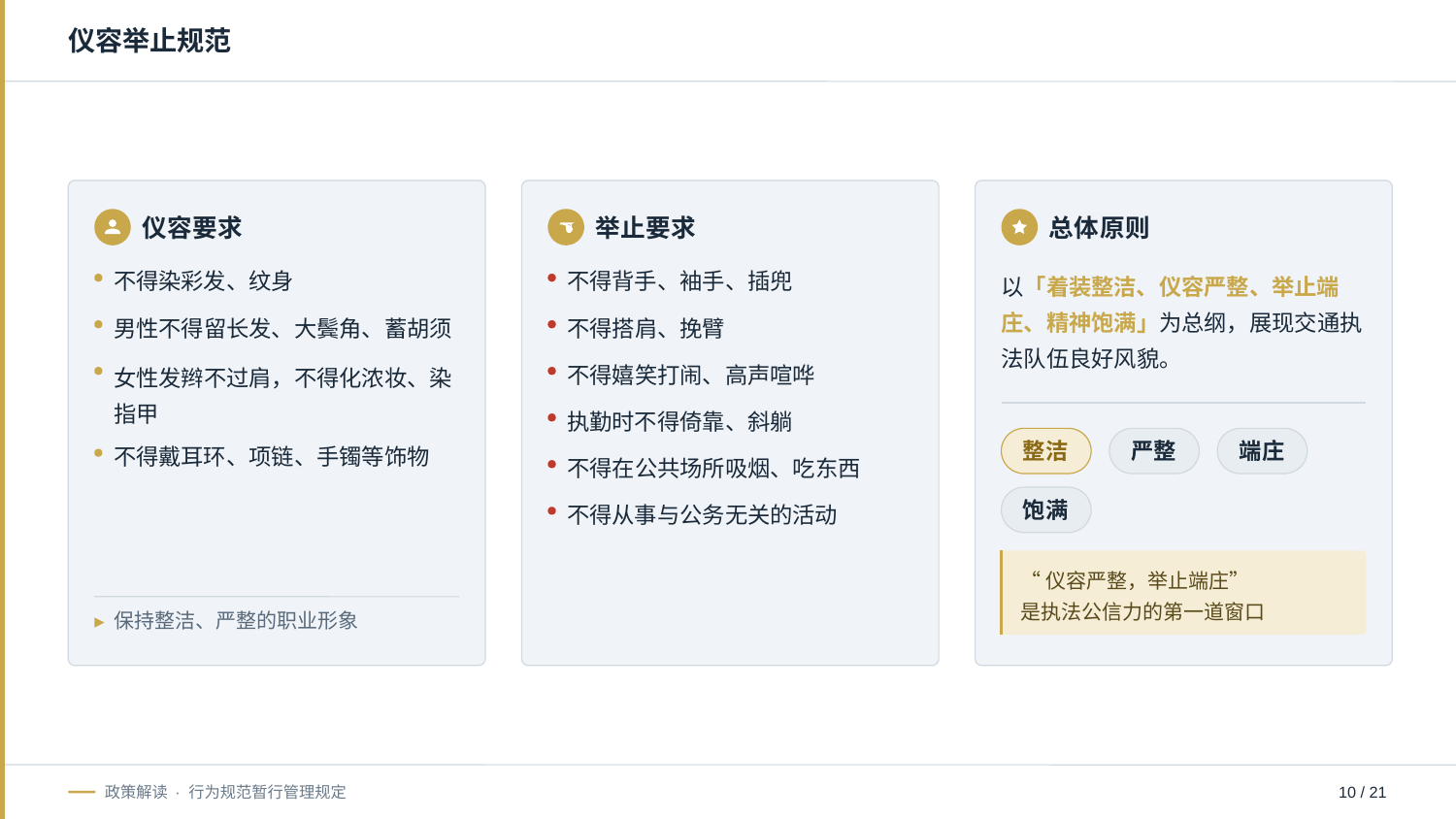

仪容举止规范

仪容要求
举止要求
总体原则

不得染彩发、纹身
不得背手、袖手、插兜
以「着装整洁、仪容严整、举止端庄、精神饱满」为总纲，展现交通执法队伍良好风貌。

男性不得留长发、大鬓角、蓄胡须
不得搭肩、挽臂

女性发辫不过肩，不得化浓妆、染指甲
不得嬉笑打闹、高声喧哗

执勤时不得倚靠、斜躺

整洁
严整
端庄
不得戴耳环、项链、手镯等饰物

不得在公共场所吸烟、吃东西

饱满
不得从事与公务无关的活动

“仪容严整，举止端庄”
是执法公信力的第一道窗口
▸ 保持整洁、严整的职业形象

政策解读 · 行为规范暂行管理规定
10 / 21